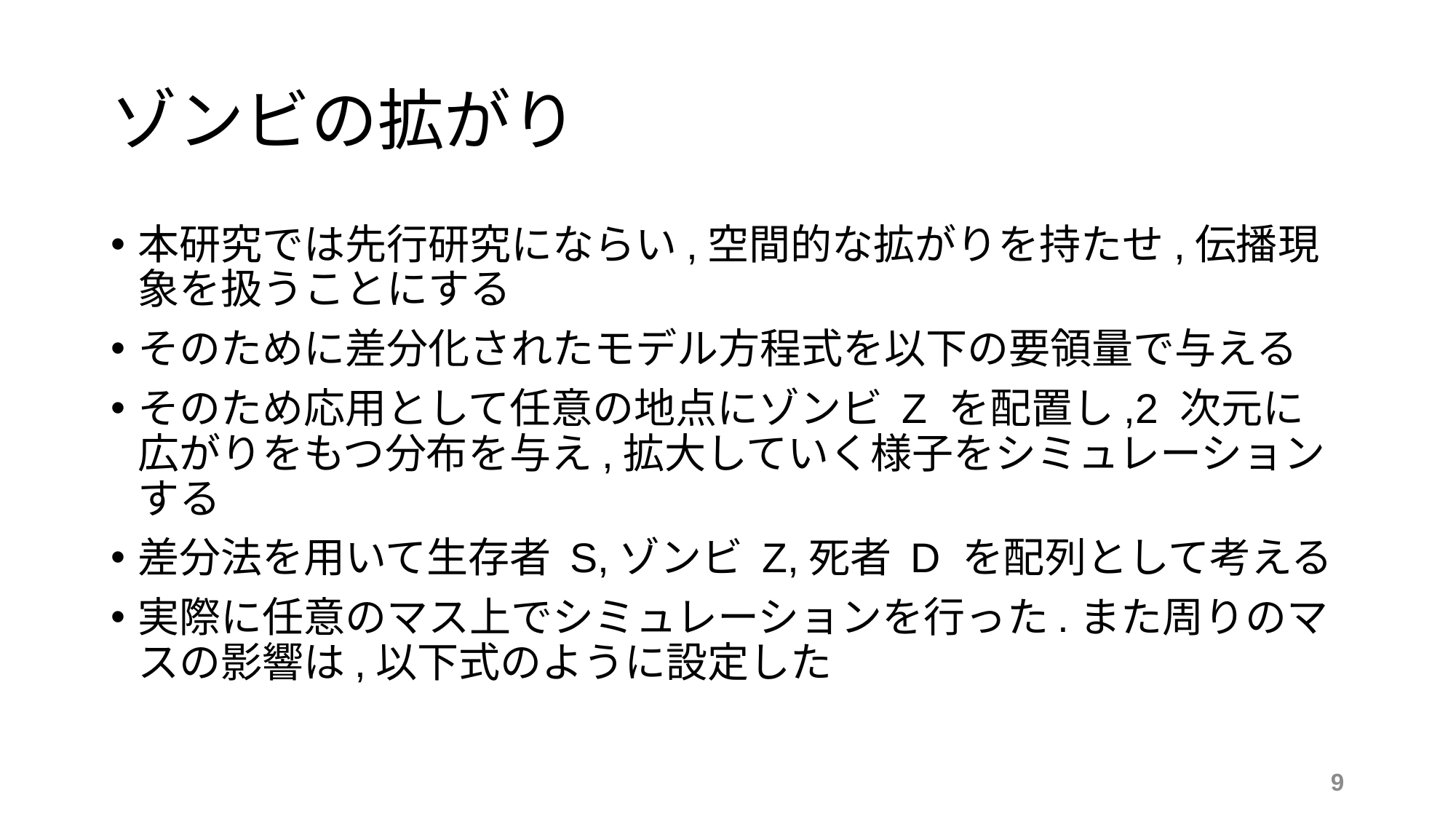

# ゾンビの拡がり
本研究では先行研究にならい,空間的な拡がりを持たせ,伝播現象を扱うことにする
そのために差分化されたモデル方程式を以下の要領量で与える
そのため応用として任意の地点にゾンビ Z を配置し,2 次元に広がりをもつ分布を与え,拡大していく様子をシミュレーションする
差分法を用いて生存者 S,ゾンビ Z,死者 D を配列として考える
実際に任意のマス上でシミュレーションを行った.また周りのマスの影響は,以下式のように設定した
9